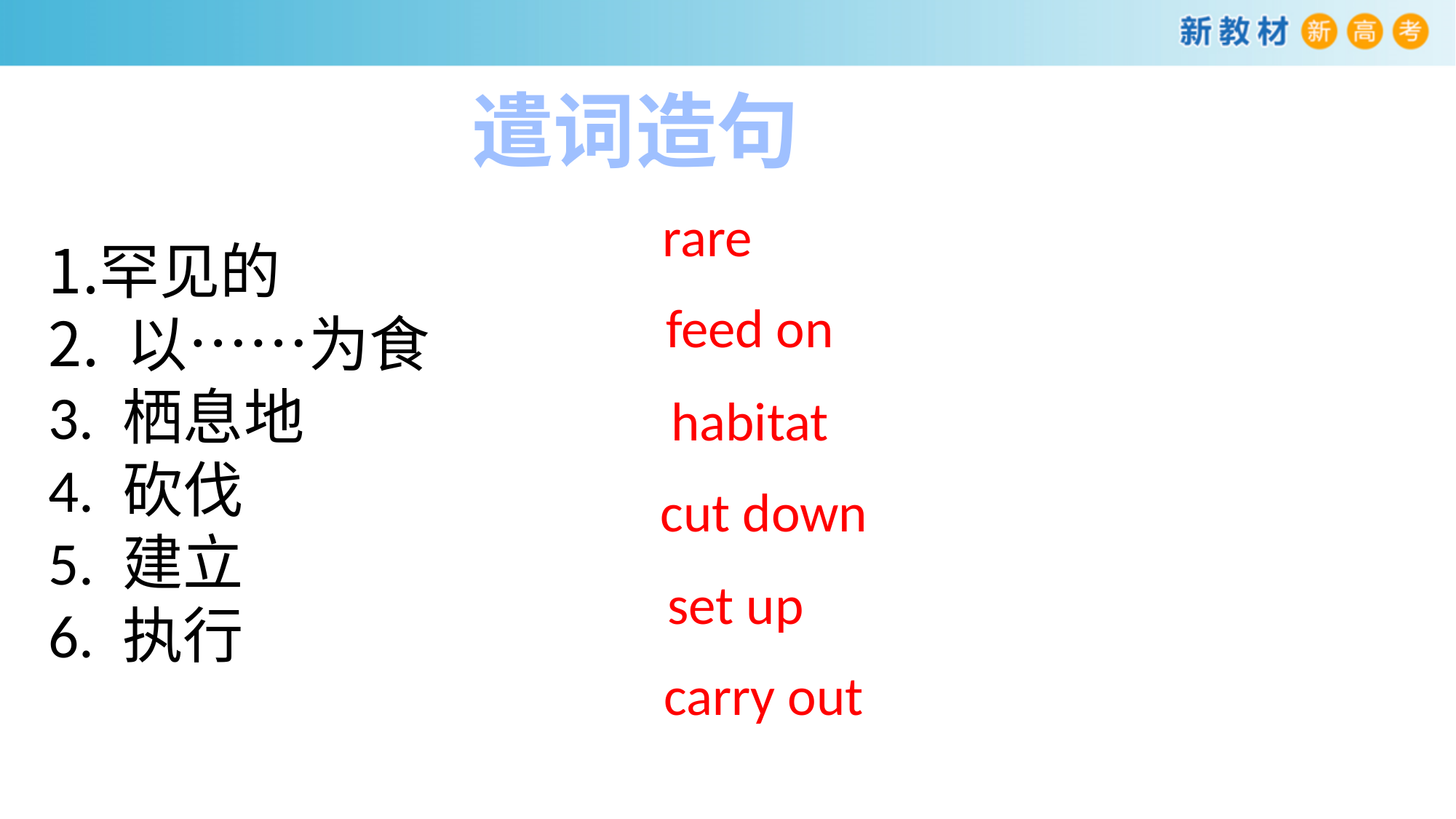

遣词造句

罕见的
 以……为食
3. 栖息地
4. 砍伐
5. 建立
6. 执行
rare
feed on
habitat
cut down
set up
carry out